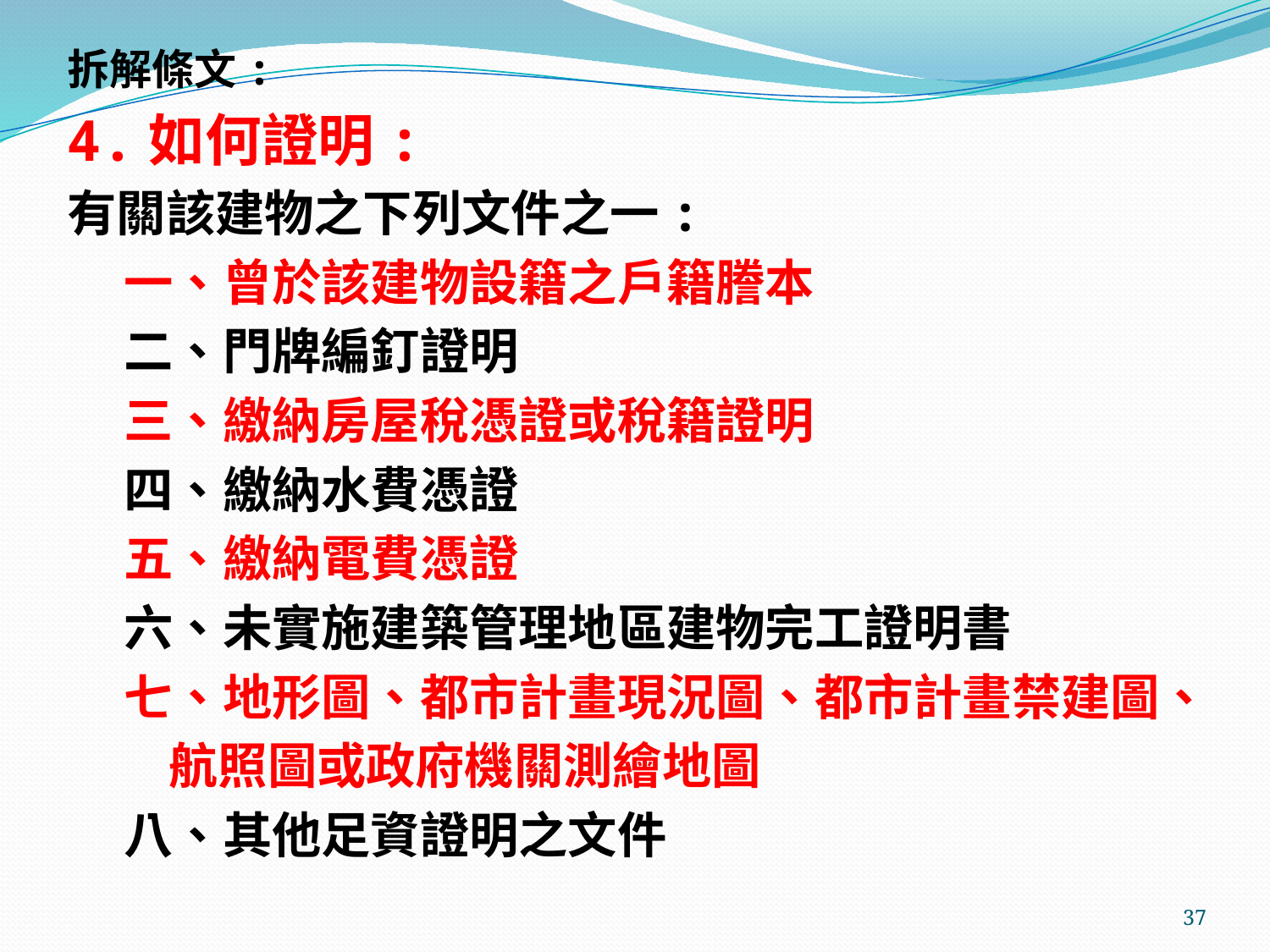

拆解條文:
4.如何證明:
有關該建物之下列文件之一:
    一、曾於該建物設籍之戶籍謄本
    二、門牌編釘證明
    三、繳納房屋稅憑證或稅籍證明
    四、繳納水費憑證
    五、繳納電費憑證
    六、未實施建築管理地區建物完工證明書
    七、地形圖、都市計畫現況圖、都市計畫禁建圖、
        航照圖或政府機關測繪地圖
    八、其他足資證明之文件
37